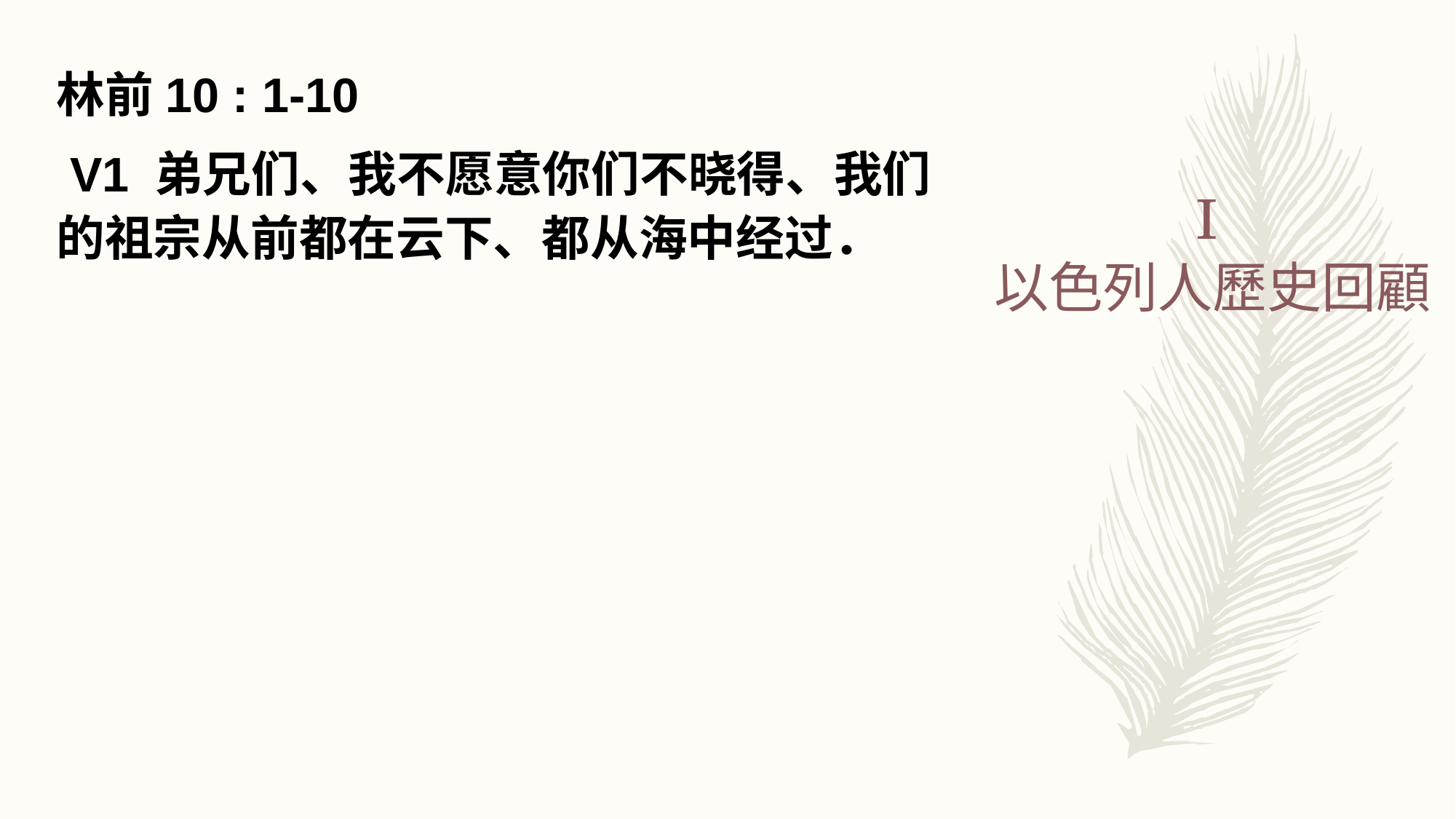

林前10 : 1-10
 V1 弟兄们、我不愿意你们不晓得、我们的祖宗从前都在云下、都从海中经过．
# I 以色列人歷史回顧